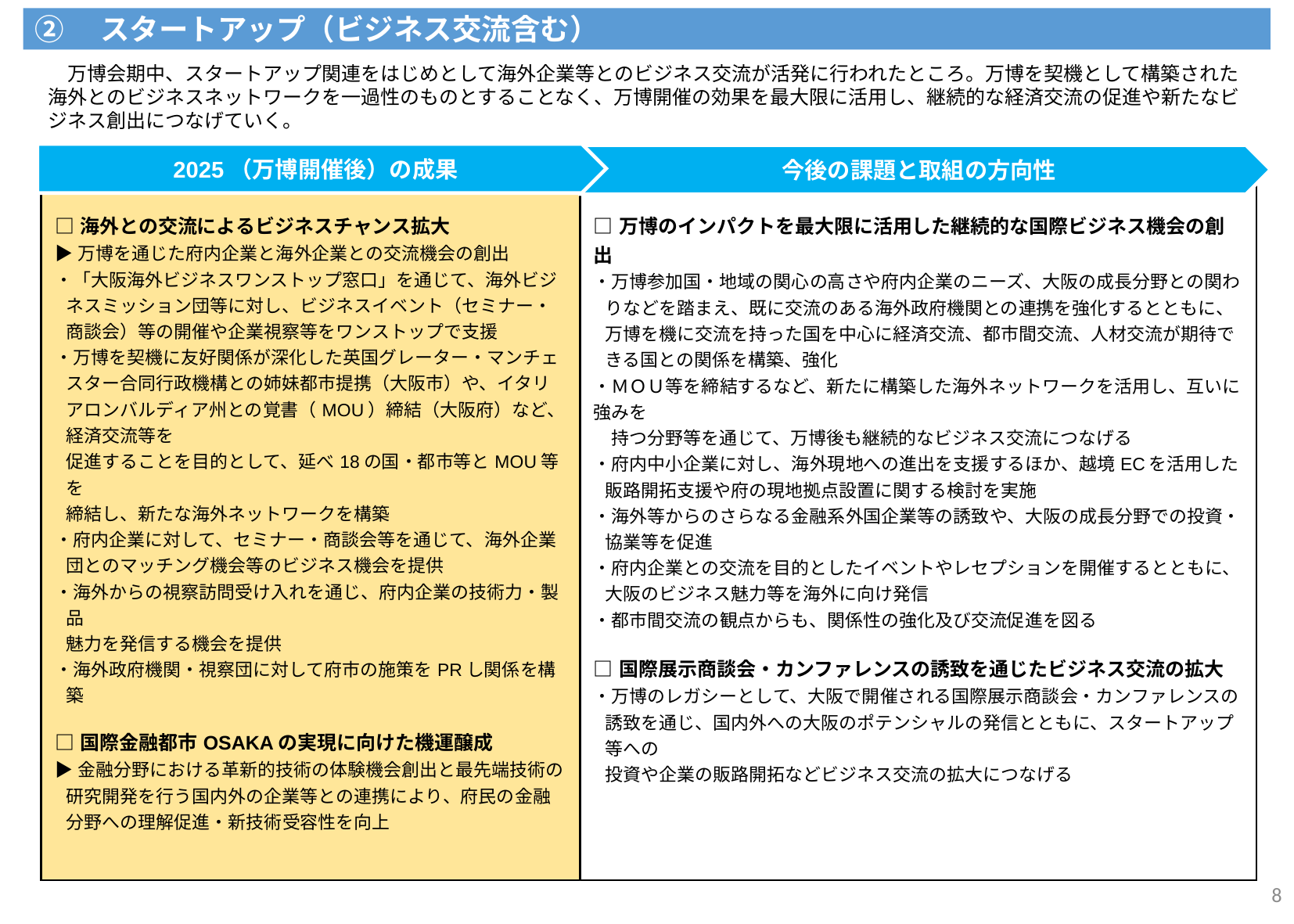

②　スタートアップ（ビジネス交流含む）
　万博会期中、スタートアップ関連をはじめとして海外企業等とのビジネス交流が活発に行われたところ。万博を契機として構築された海外とのビジネスネットワークを一過性のものとすることなく、万博開催の効果を最大限に活用し、継続的な経済交流の促進や新たなビジネス創出につなげていく。
2025（万博開催後）の成果
今後の課題と取組の方向性
| □海外との交流によるビジネスチャンス拡大　 ▶万博を通じた府内企業と海外企業との交流機会の創出 ・「大阪海外ビジネスワンストップ窓口」を通じて、海外ビジネスミッション団等に対し、ビジネスイベント（セミナー・商談会）等の開催や企業視察等をワンストップで支援 ・万博を契機に友好関係が深化した英国グレーター・マンチェスター合同行政機構との姉妹都市提携（大阪市）や、イタリアロンバルディア州との覚書（MOU）締結（大阪府）など、経済交流等を 促進することを目的として、延べ18の国・都市等とMOU等を 締結し、新たな海外ネットワークを構築 ・府内企業に対して、セミナー・商談会等を通じて、海外企業団とのマッチング機会等のビジネス機会を提供 ・海外からの視察訪問受け入れを通じ、府内企業の技術力・製品 魅力を発信する機会を提供 ・海外政府機関・視察団に対して府市の施策をPRし関係を構築 □国際金融都市OSAKAの実現に向けた機運醸成 ▶金融分野における革新的技術の体験機会創出と最先端技術の 研究開発を行う国内外の企業等との連携により、府民の金融分野への理解促進・新技術受容性を向上 | □万博のインパクトを最大限に活用した継続的な国際ビジネス機会の創出 ・万博参加国・地域の関心の高さや府内企業のニーズ、大阪の成長分野との関わりなどを踏まえ、既に交流のある海外政府機関との連携を強化するとともに、万博を機に交流を持った国を中心に経済交流、都市間交流、人材交流が期待できる国との関係を構築、強化 ・ＭＯＵ等を締結するなど、新たに構築した海外ネットワークを活用し、互いに強みを　　　　　 　持つ分野等を通じて、万博後も継続的なビジネス交流につなげる ・府内中小企業に対し、海外現地への進出を支援するほか、越境ECを活用した販路開拓支援や府の現地拠点設置に関する検討を実施 ・海外等からのさらなる金融系外国企業等の誘致や、大阪の成長分野での投資・協業等を促進 ・府内企業との交流を目的としたイベントやレセプションを開催するとともに、大阪のビジネス魅力等を海外に向け発信 ・都市間交流の観点からも、関係性の強化及び交流促進を図る □国際展示商談会・カンファレンスの誘致を通じたビジネス交流の拡大 ・万博のレガシーとして、大阪で開催される国際展示商談会・カンファレンスの誘致を通じ、国内外への大阪のポテンシャルの発信とともに、スタートアップ等への 投資や企業の販路開拓などビジネス交流の拡大につなげる |
| --- | --- |
8